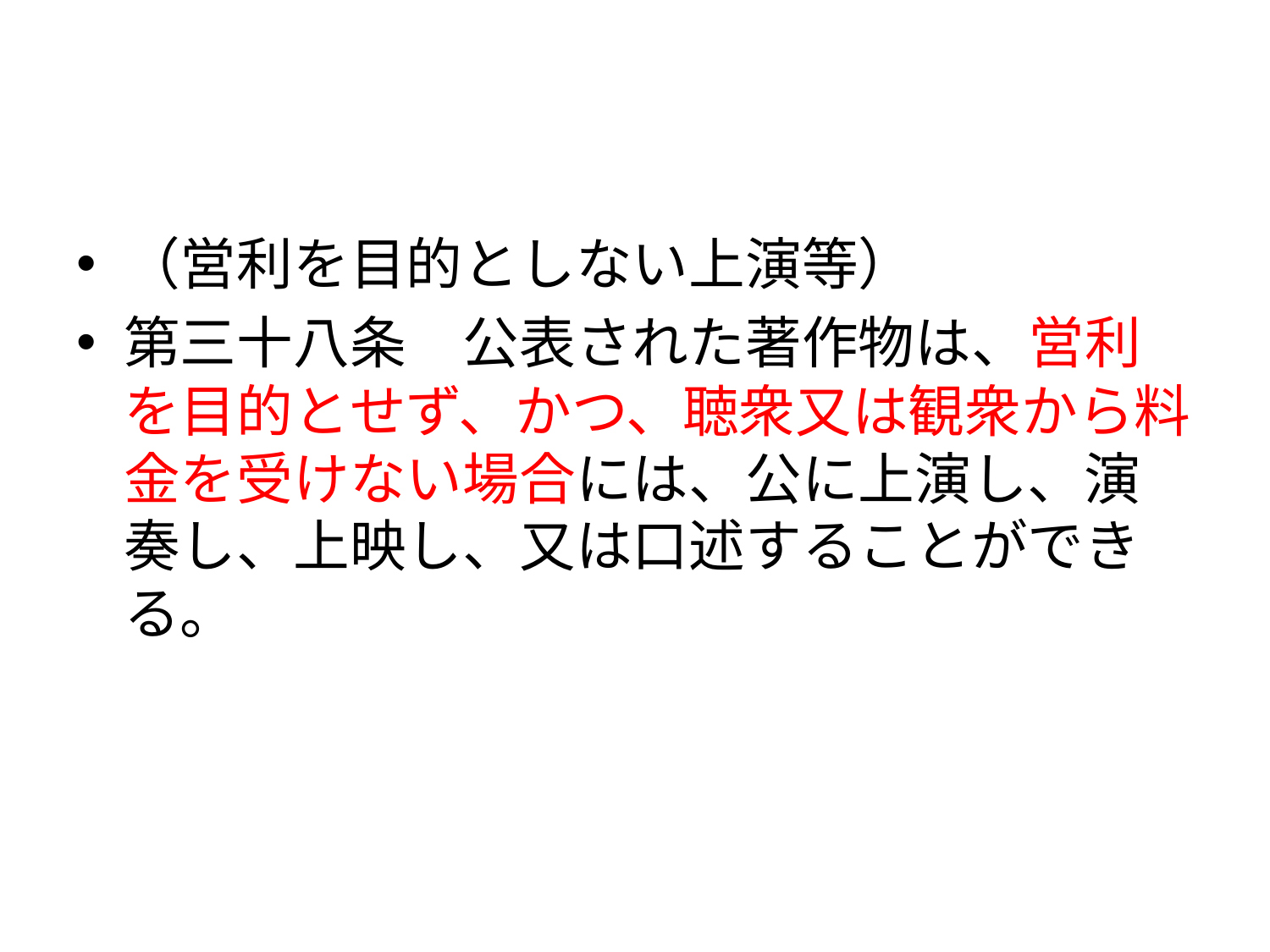

#
（営利を目的としない上演等）
第三十八条　公表された著作物は、営利を目的とせず、かつ、聴衆又は観衆から料金を受けない場合には、公に上演し、演奏し、上映し、又は口述することができる。